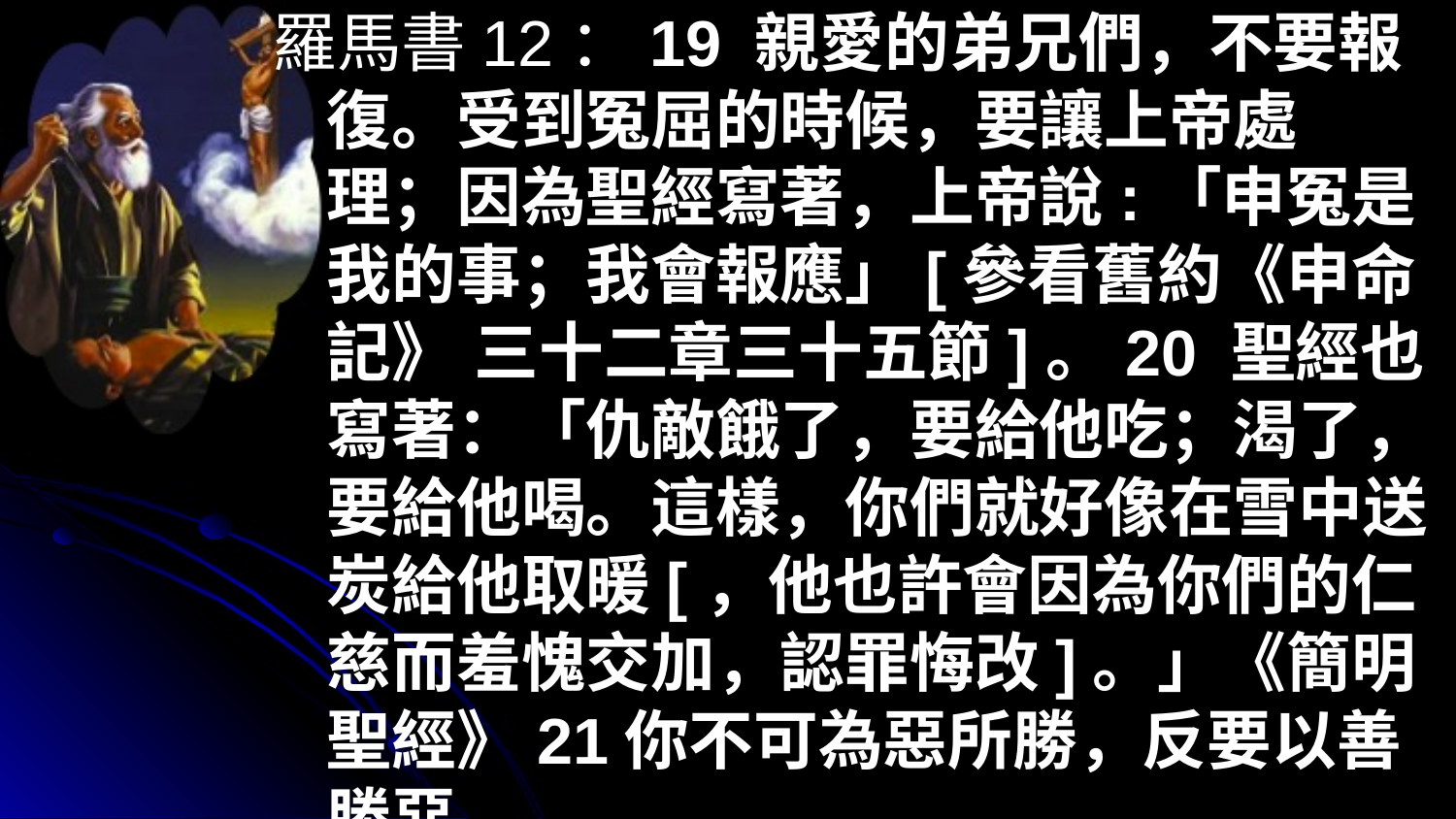

羅馬書12：19 親愛的弟兄們，不要報復。受到冤屈的時候，要讓上帝處 理；因為聖經寫著，上帝說:「申冤是我的事；我會報應」[參看舊約《申命記》 三⼗⼆章三⼗五節]。20 聖經也寫著：「仇敵餓了，要給他吃；渴了，要給他喝。這樣，你們就好像在雪中送炭給他取暖[，他也許會因為你們的仁慈⽽羞愧交加，認罪悔改]。」《簡明聖經》21你不可為惡所勝，反要以善勝惡